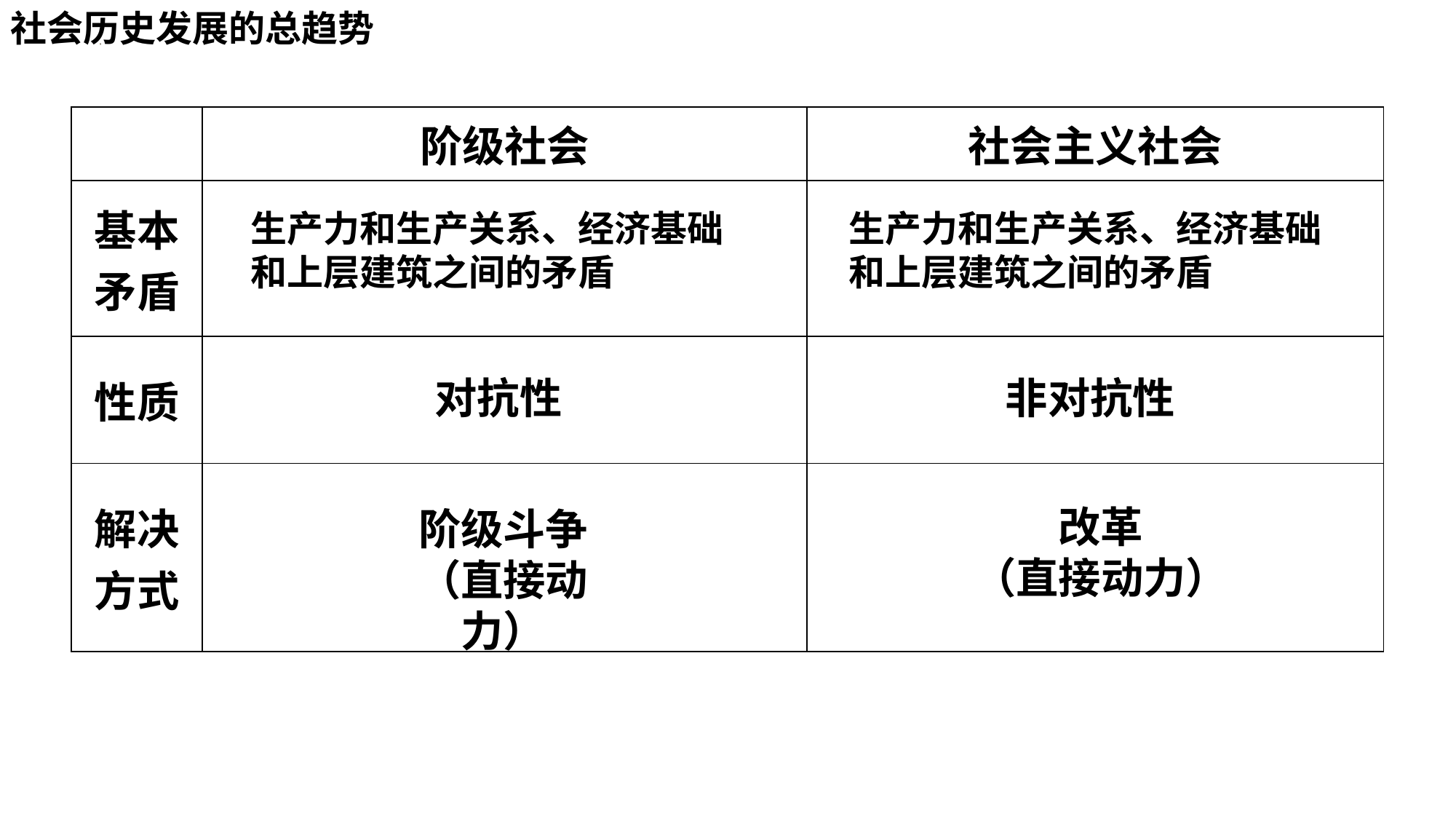

社会历史发展的总趋势
|  | 阶级社会 | 社会主义社会 |
| --- | --- | --- |
| 基本矛盾 |  |  |
| 性质 |  |  |
| 解决方式 |  |  |
生产力和生产关系、经济基础和上层建筑之间的矛盾
生产力和生产关系、经济基础和上层建筑之间的矛盾
对抗性
非对抗性
改革
（直接动力）
阶级斗争
（直接动力）